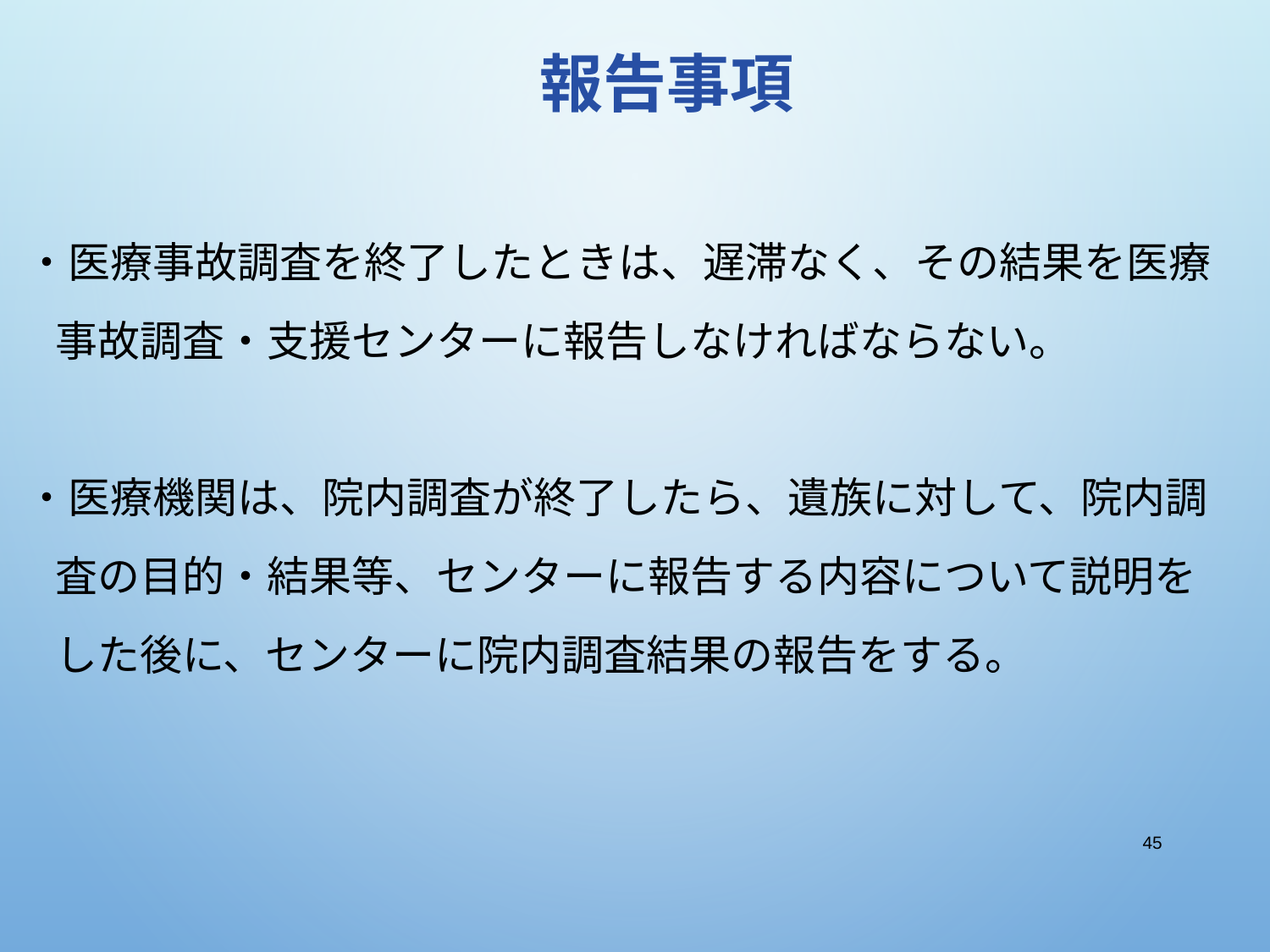

# 報告事項

・医療事故調査を終了したときは、遅滞なく、その結果を医療
  事故調査・支援センターに報告しなければならない。

・医療機関は、院内調査が終了したら、遺族に対して、院内調
  査の目的・結果等、センターに報告する内容について説明を
  した後に、センターに院内調査結果の報告をする。

45